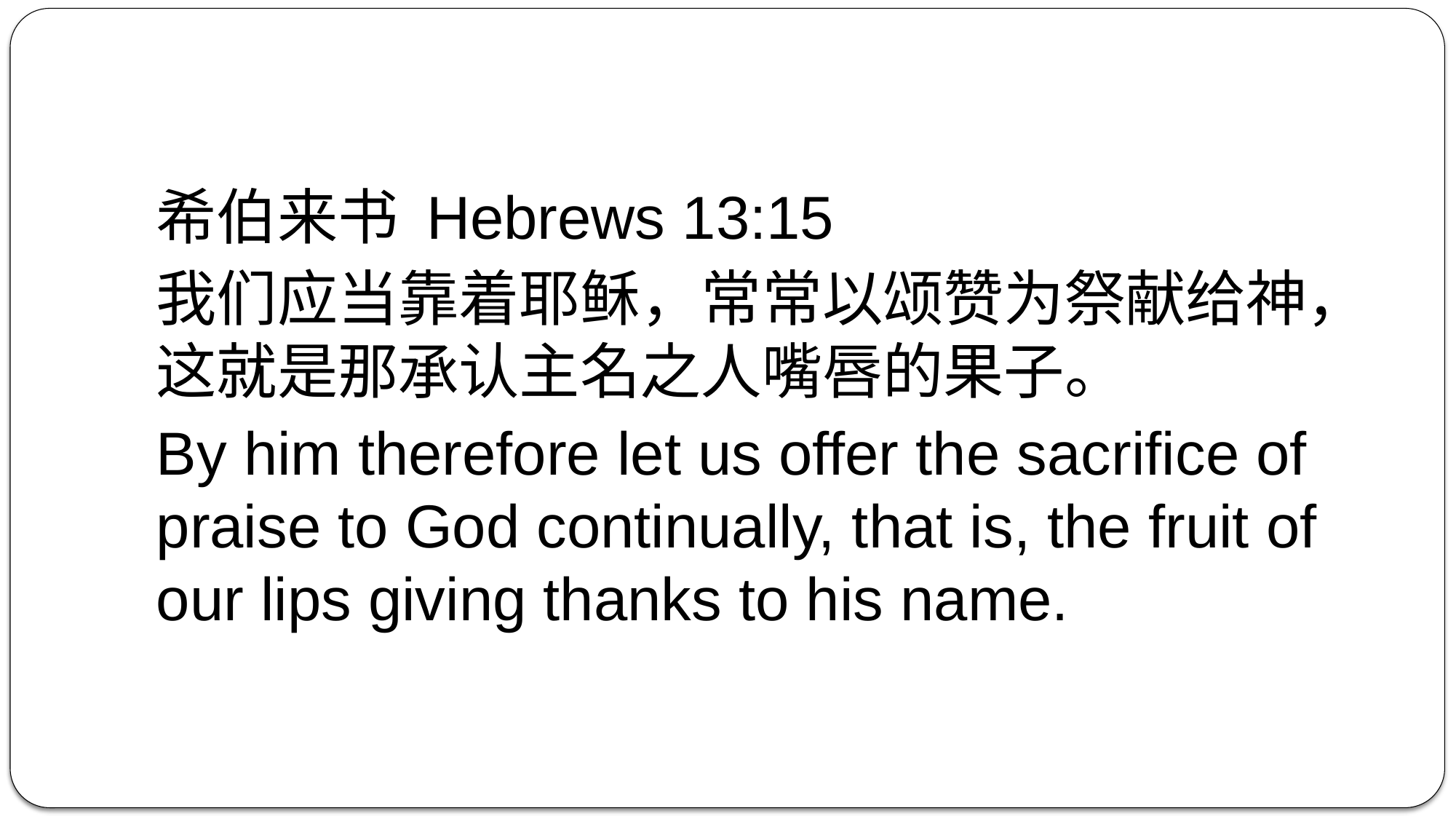

希伯来书 Hebrews 13:15
我们应当靠着耶稣，常常以颂赞为祭献给神，这就是那承认主名之人嘴唇的果子。
By him therefore let us offer the sacrifice of praise to God continually, that is, the fruit of our lips giving thanks to his name.